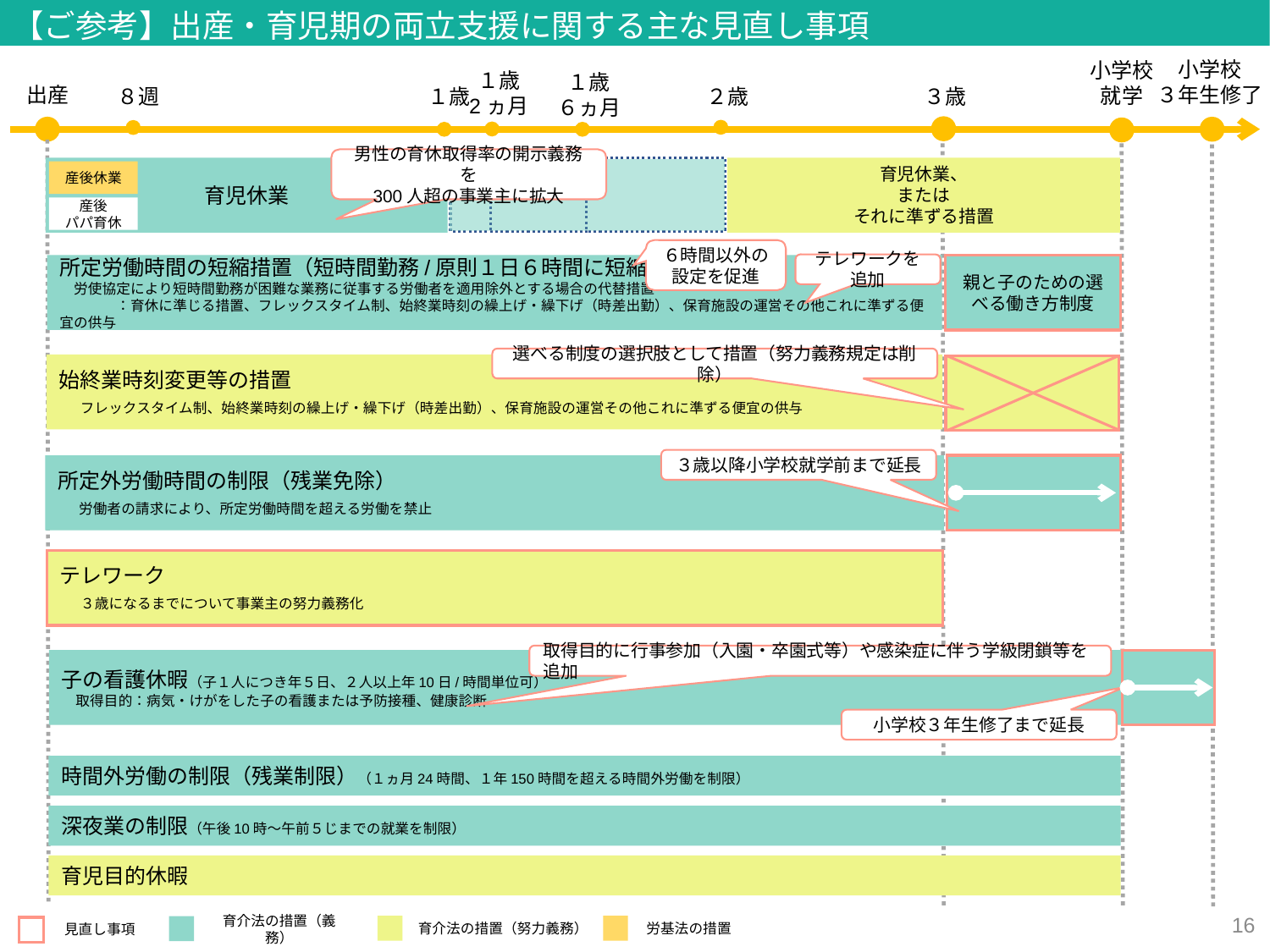

【ご参考】出産・育児期の両立支援に関する主な見直し事項
小学校
３年生修了

小学校
就学

１歳
2ヵ月

出産

１歳
６ヵ月

８週

３歳

１歳

２歳

男性の育休取得率の開示義務を
300人超の事業主に拡大

育児休業、
または
それに準ずる措置
育児休業
産後休業
産後
パパ育休
６時間以外の設定を促進
テレワークを追加
所定労働時間の短縮措置（短時間勤務/原則１日６時間に短縮）
　労使協定により短時間勤務が困難な業務に従事する労働者を適用除外とする場合の代替措置
　　　　：育休に準じる措置、フレックスタイム制、始終業時刻の繰上げ・繰下げ（時差出勤）、保育施設の運営その他これに準ずる便宜の供与
親と子のための選べる働き方制度
選べる制度の選択肢として措置（努力義務規定は削除）
始終業時刻変更等の措置
　フレックスタイム制、始終業時刻の繰上げ・繰下げ（時差出勤）、保育施設の運営その他これに準ずる便宜の供与

３歳以降小学校就学前まで延長

所定外労働時間の制限（残業免除）
　労働者の請求により、所定労働時間を超える労働を禁止
テレワーク
　３歳になるまでについて事業主の努力義務化
取得目的に行事参加（入園・卒園式等）や感染症に伴う学級閉鎖等を追加
子の看護休暇（子１人につき年５日、２人以上年10日/時間単位可）
　取得目的：病気・けがをした子の看護または予防接種、健康診断

小学校３年生修了まで延長
時間外労働の制限（残業制限）（１ヵ月24時間、１年150時間を超える時間外労働を制限）
深夜業の制限（午後10時～午前５じまでの就業を制限）
育児目的休暇
16

育介法の措置（努力義務）

労基法の措置

育介法の措置（義務）
見直し事項